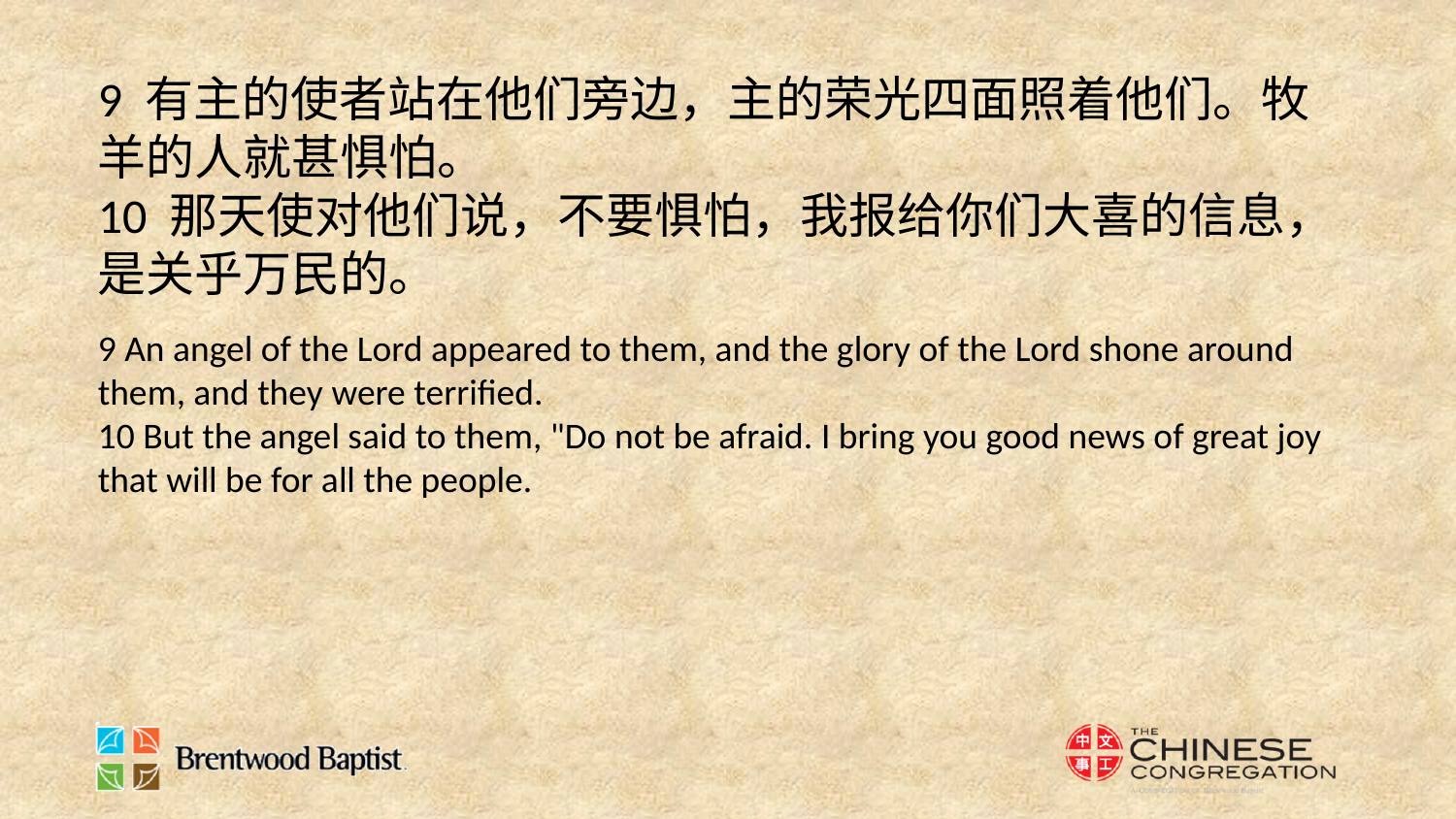

9 有主的使者站在他们旁边，主的荣光四面照着他们。牧羊的人就甚惧怕。
10 那天使对他们说，不要惧怕，我报给你们大喜的信息，是关乎万民的。

9 An angel of the Lord appeared to them, and the glory of the Lord shone around them, and they were terrified.
10 But the angel said to them, "Do not be afraid. I bring you good news of great joy that will be for all the people.